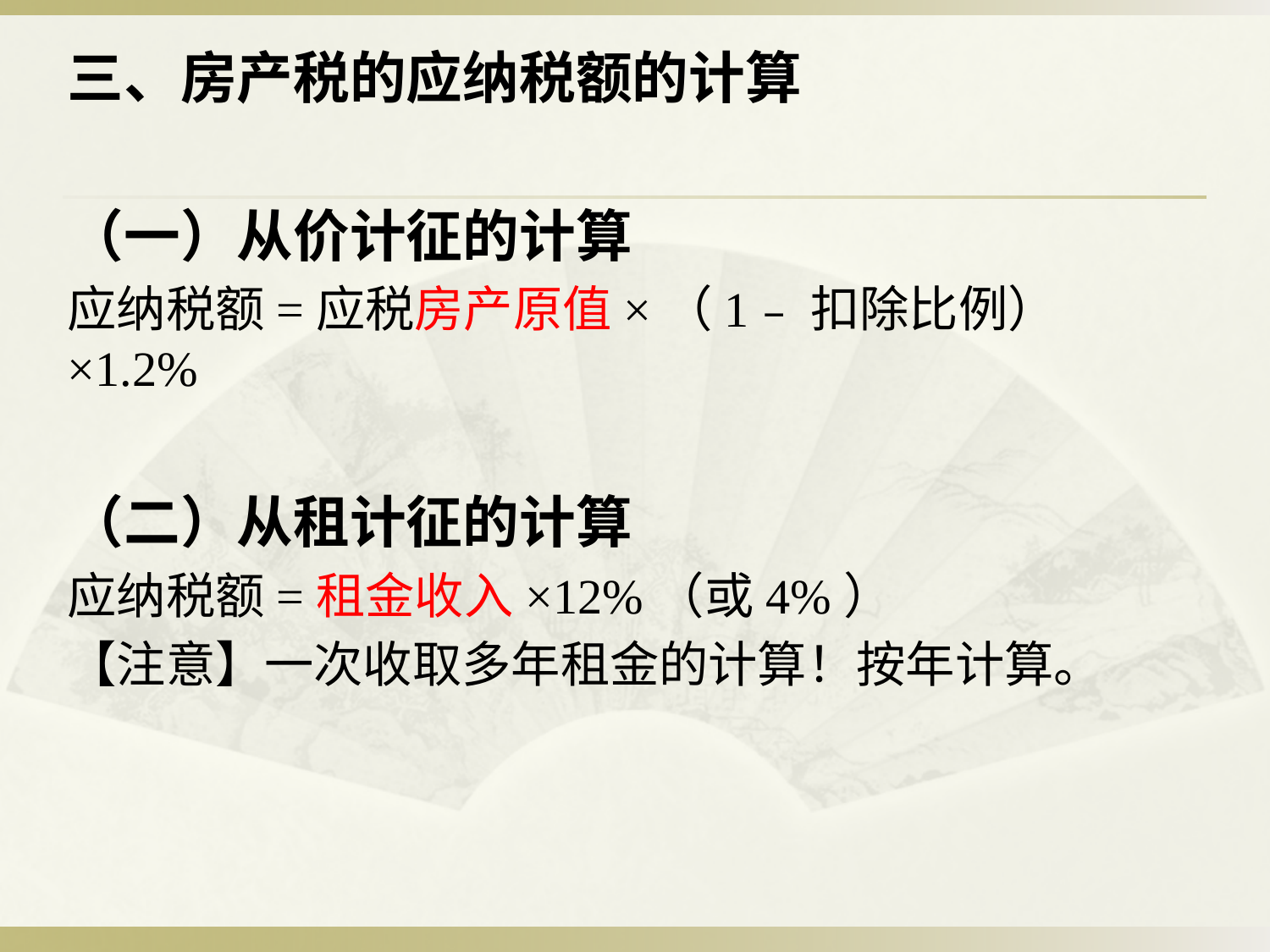

三、房产税的应纳税额的计算

（一）从价计征的计算
应纳税额=应税房产原值×（1﹣扣除比例） ×1.2%

（二）从租计征的计算
应纳税额=租金收入×12%（或4%）
【注意】一次收取多年租金的计算！按年计算。